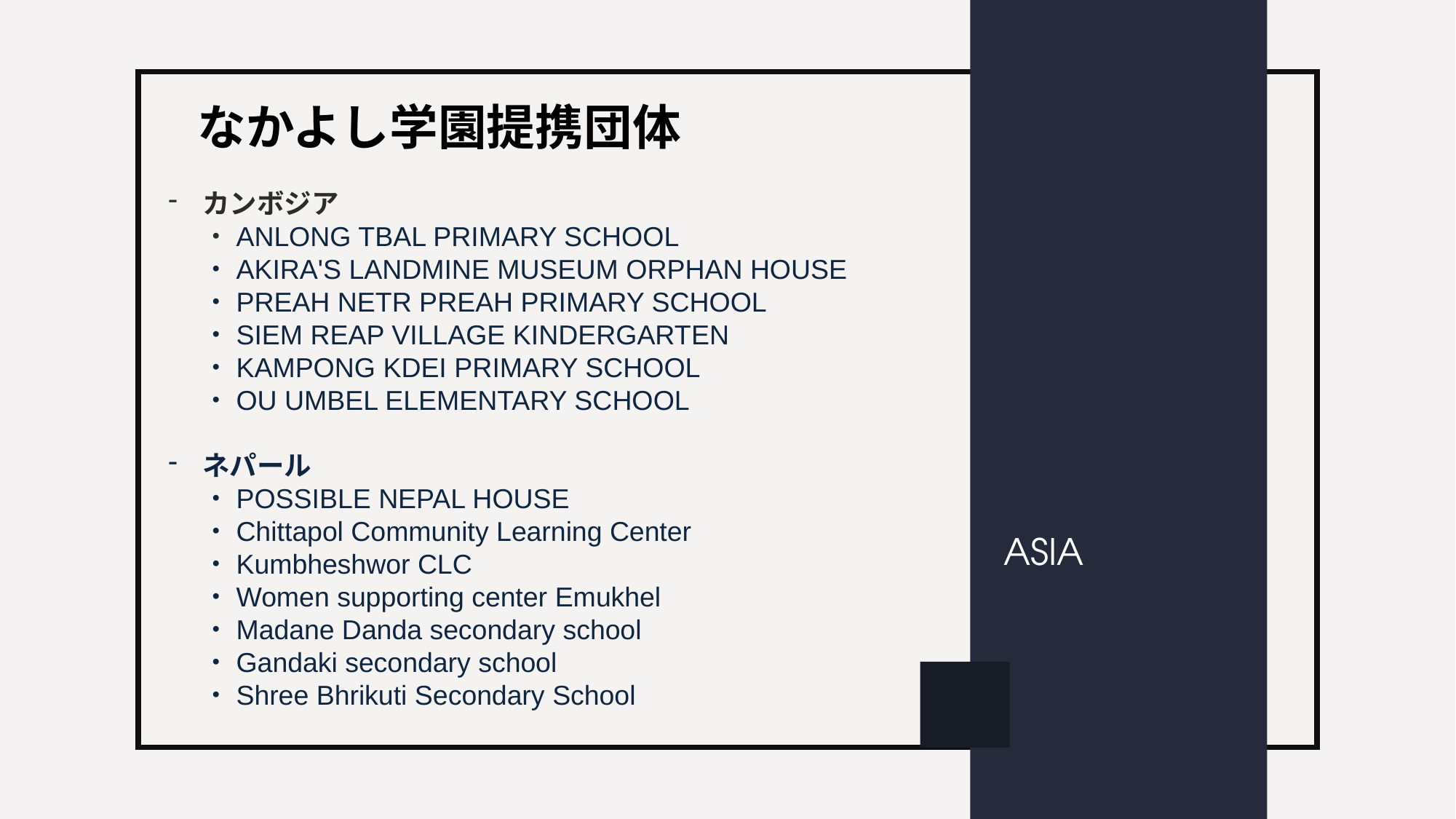

なかよし学園提携団体
カンボジア
・ANLONG TBAL PRIMARY SCHOOL
・AKIRA'S LANDMINE MUSEUM ORPHAN HOUSE
・PREAH NETR PREAH PRIMARY SCHOOL
・SIEM REAP VILLAGE KINDERGARTEN
・KAMPONG KDEI PRIMARY SCHOOL
・OU UMBEL ELEMENTARY SCHOOL

ネパール
・POSSIBLE NEPAL HOUSE
・Chittapol Community Learning Center
・Kumbheshwor CLC
・Women supporting center Emukhel
・Madane Danda secondary school
・Gandaki secondary school
・Shree Bhrikuti Secondary School

ASIA